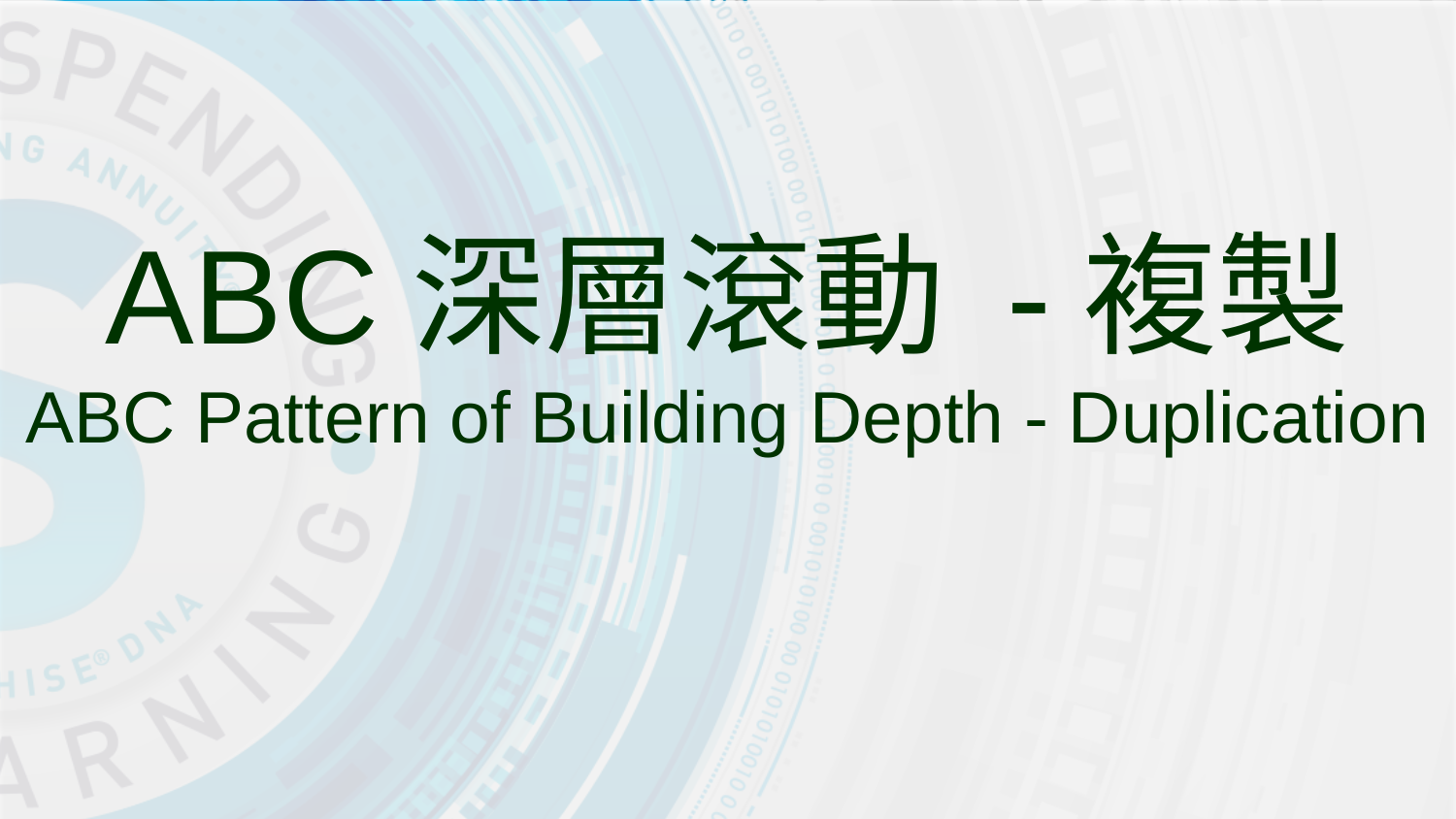

ABC深層滾動 -複製
ABC Pattern of Building Depth - Duplication